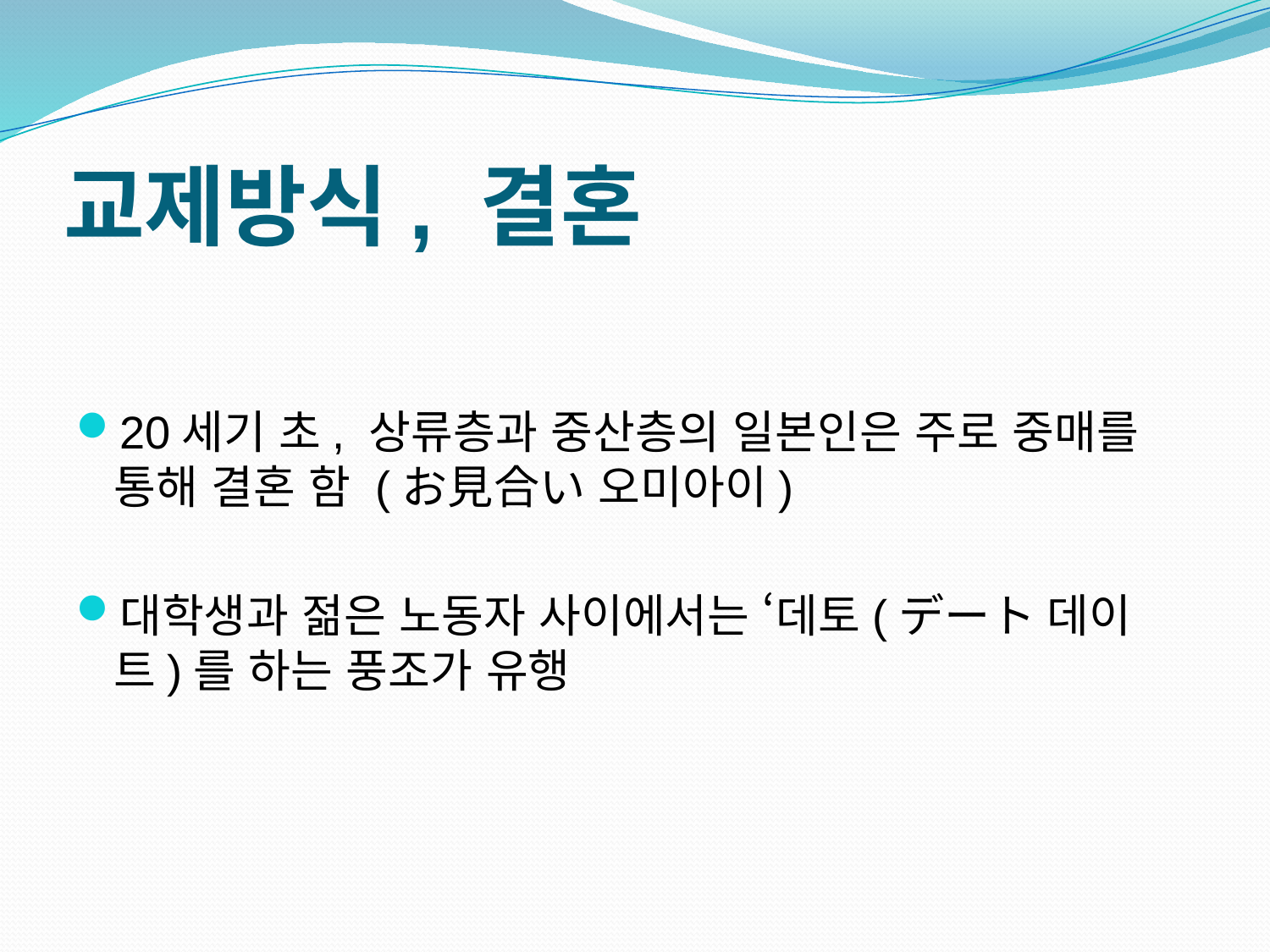

# 교제방식, 결혼

20세기 초, 상류층과 중산층의 일본인은 주로 중매를 통해 결혼 함 (お見合い 오미아이)

대학생과 젊은 노동자 사이에서는 ‘데토(デート 데이트)를 하는 풍조가 유행